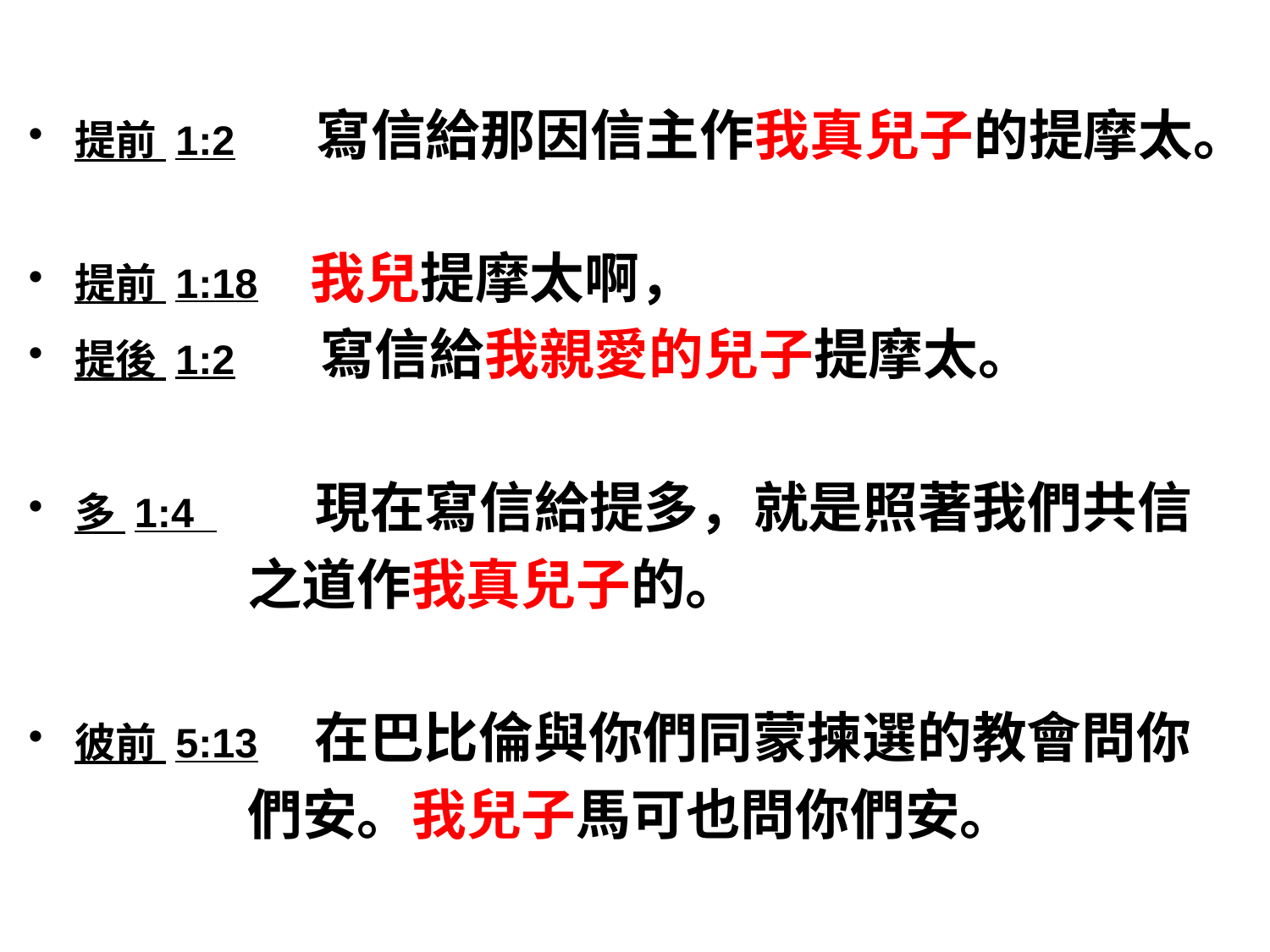

#
提前 1:2     寫信給那因信主作我真兒子的提摩太。
提前 1:18     我兒提摩太啊，
提後 1:2     寫信給我親愛的兒子提摩太。

多 1:4          現在寫信給提多，就是照著我們共信
                     之道作我真兒子的。

彼前 5:13        在巴比倫與你們同蒙揀選的教會問你
                        們安。我兒子馬可也問你們安。